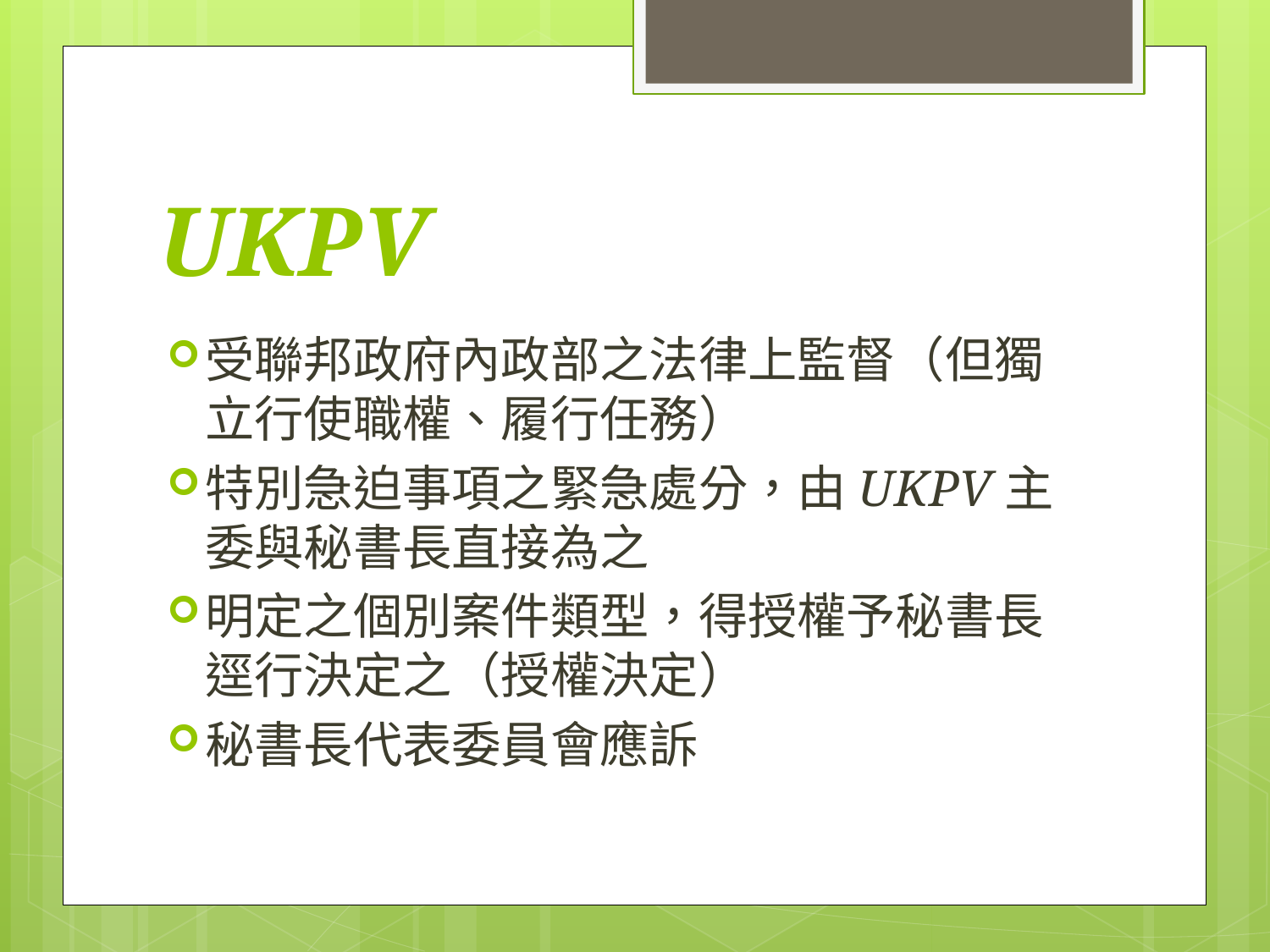

# UKPV
受聯邦政府內政部之法律上監督（但獨立行使職權、履行任務）
特別急迫事項之緊急處分，由UKPV主委與秘書長直接為之
明定之個別案件類型，得授權予秘書長逕行決定之（授權決定）
秘書長代表委員會應訴